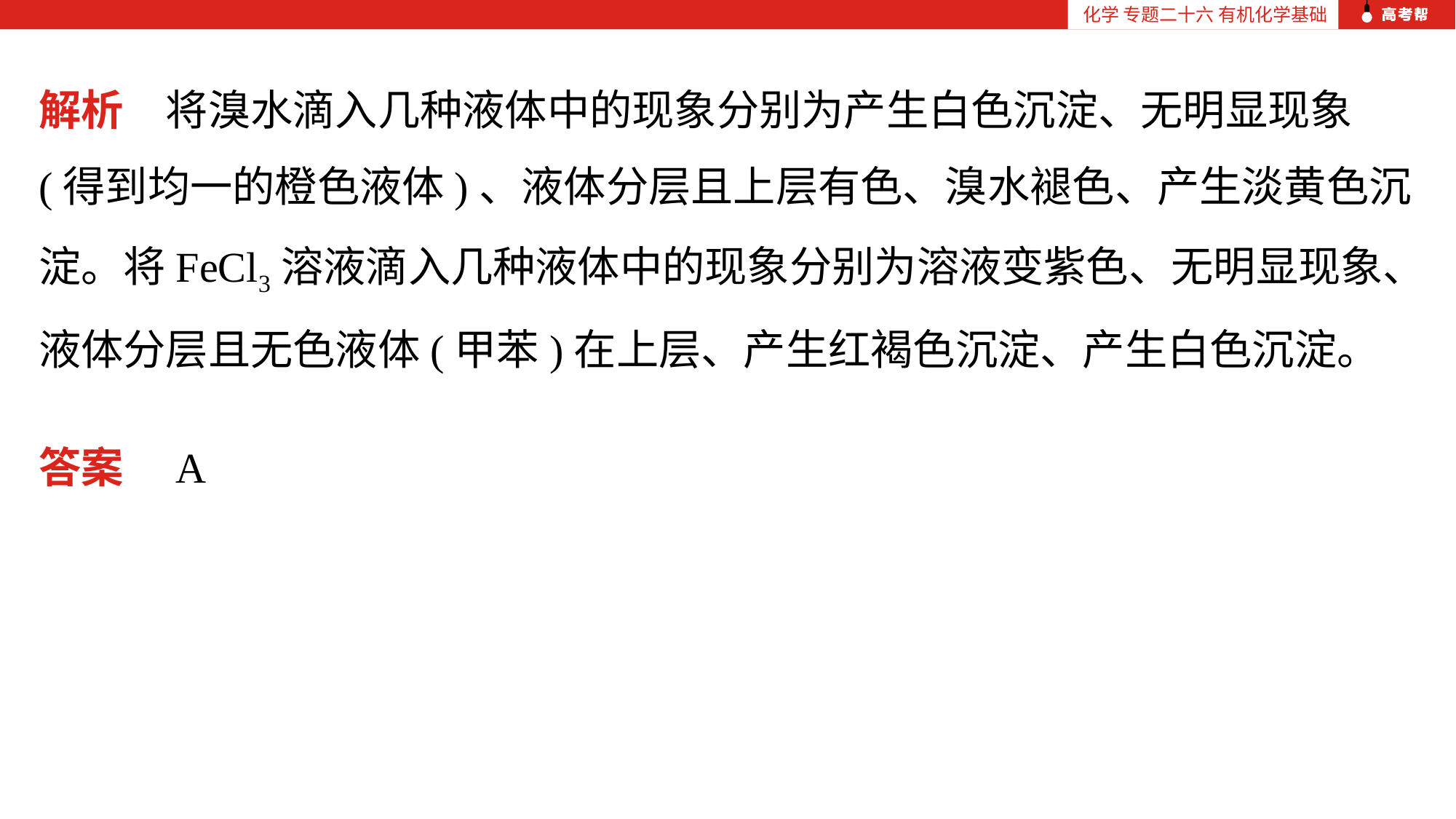

化学 专题二十六 有机化学基础

解析　将溴水滴入几种液体中的现象分别为产生白色沉淀、无明显现象(得到均一的橙色液体)、液体分层且上层有色、溴水褪色、产生淡黄色沉淀。将FeCl3溶液滴入几种液体中的现象分别为溶液变紫色、无明显现象、液体分层且无色液体(甲苯)在上层、产生红褐色沉淀、产生白色沉淀。
答案　A